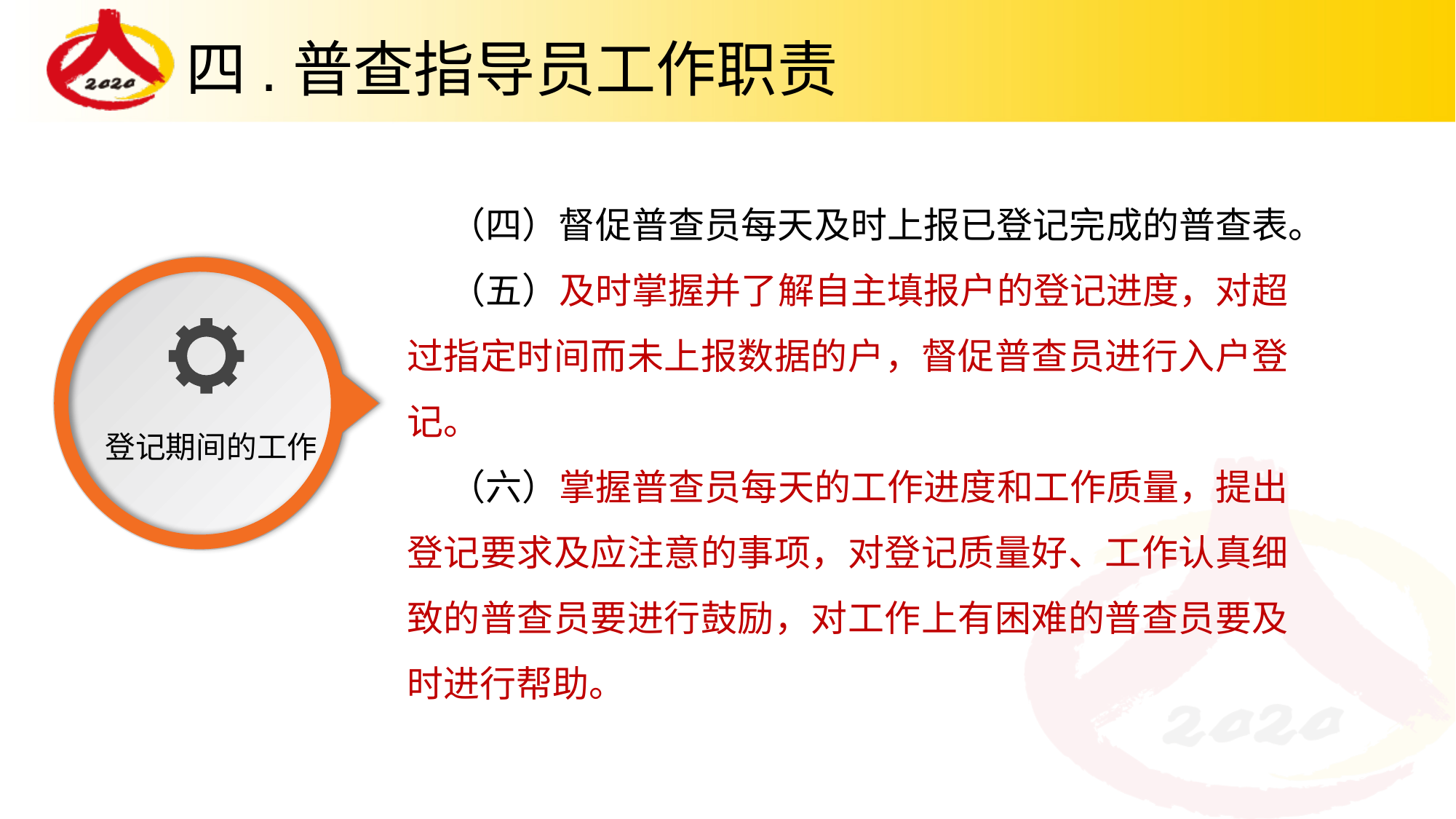

四.普查指导员工作职责
（四）督促普查员每天及时上报已登记完成的普查表。
（五）及时掌握并了解自主填报户的登记进度，对超过指定时间而未上报数据的户，督促普查员进行入户登记。
（六）掌握普查员每天的工作进度和工作质量，提出登记要求及应注意的事项，对登记质量好、工作认真细致的普查员要进行鼓励，对工作上有困难的普查员要及时进行帮助。

登记期间的工作
22